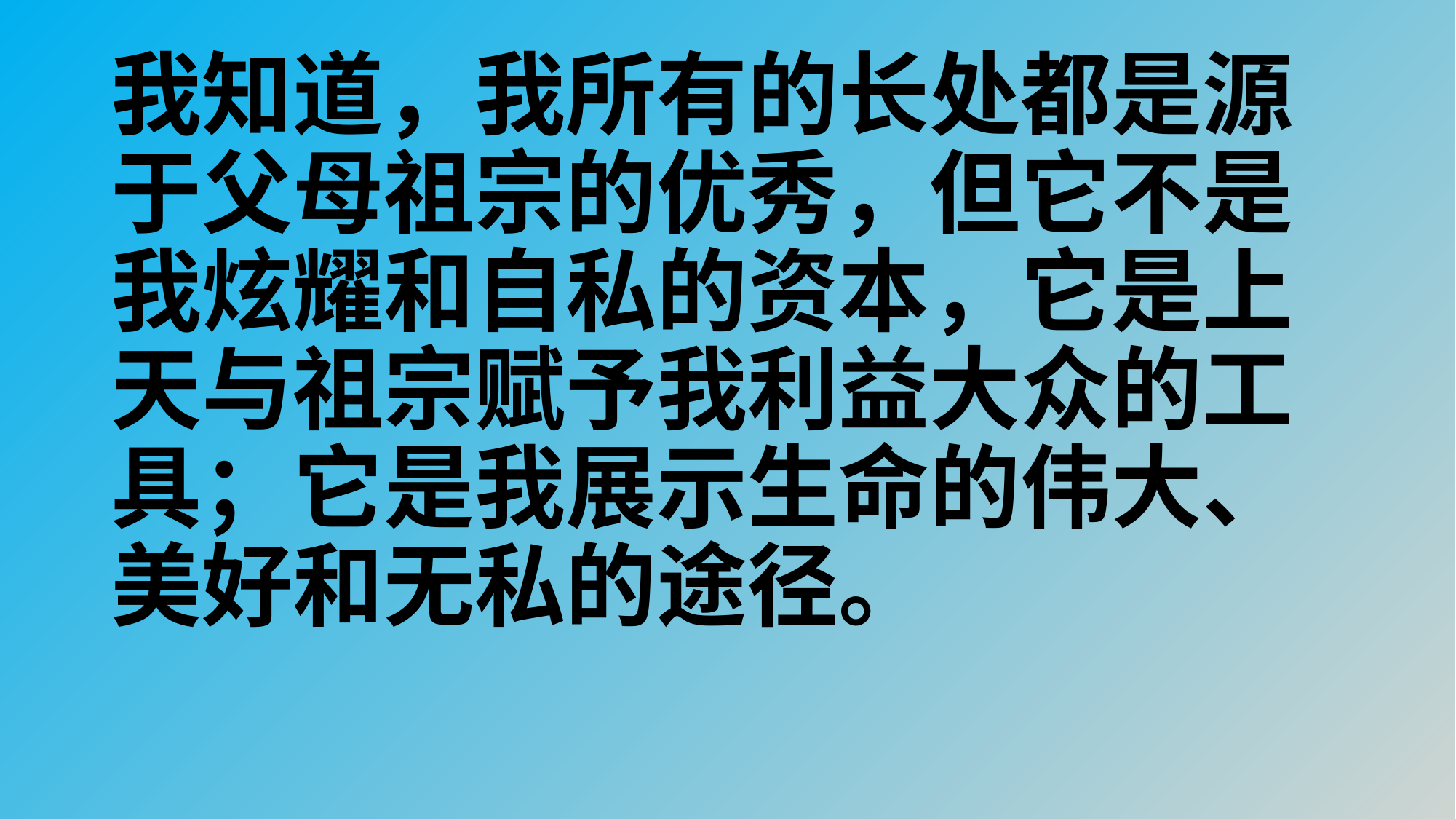

# 我知道，我所有的长处都是源于父母祖宗的优秀，但它不是我炫耀和自私的资本，它是上天与祖宗赋予我利益大众的工具；它是我展示生命的伟大、美好和无私的途径。